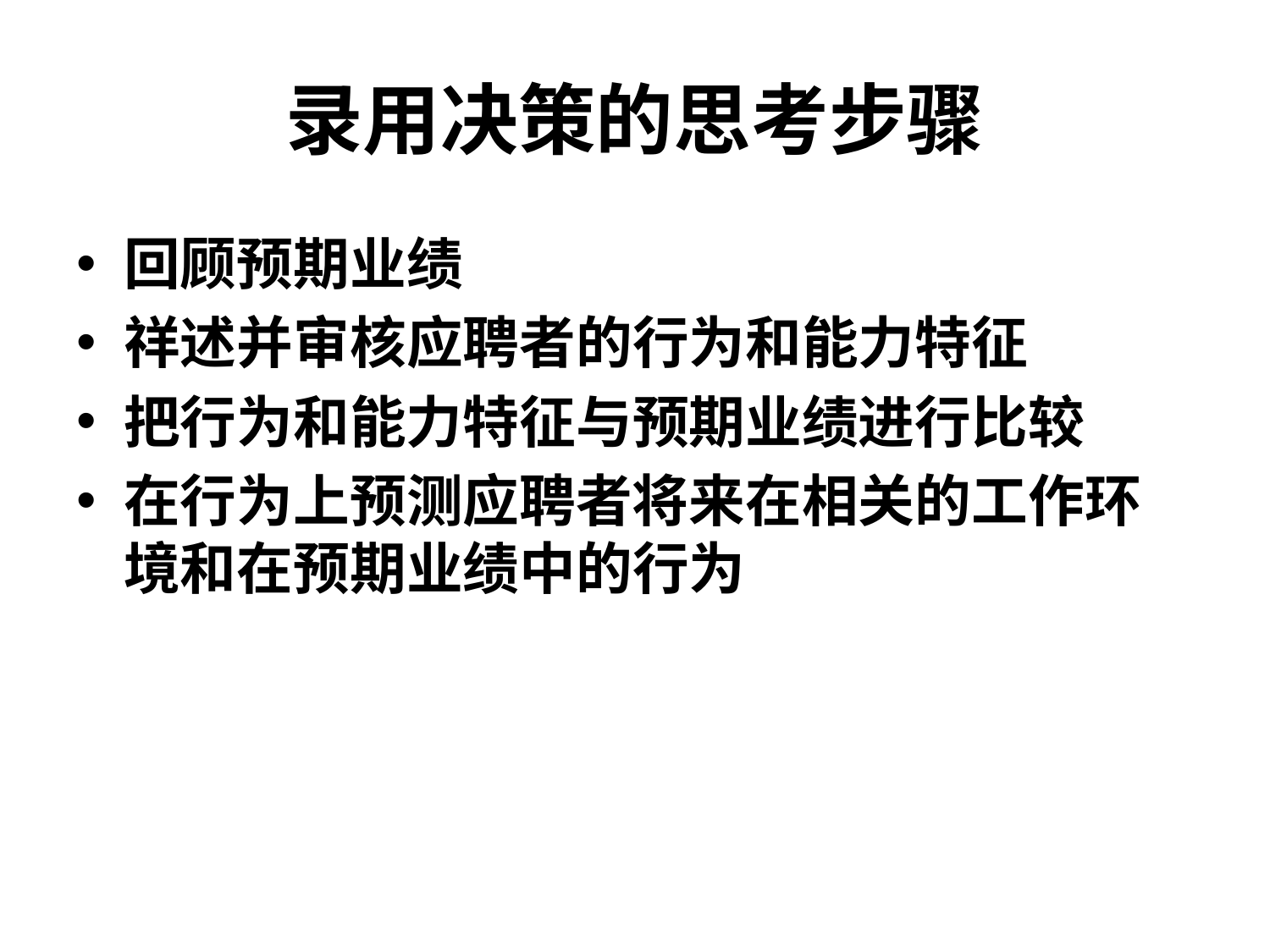

# 录用决策的思考步骤
回顾预期业绩
祥述并审核应聘者的行为和能力特征
把行为和能力特征与预期业绩进行比较
在行为上预测应聘者将来在相关的工作环境和在预期业绩中的行为